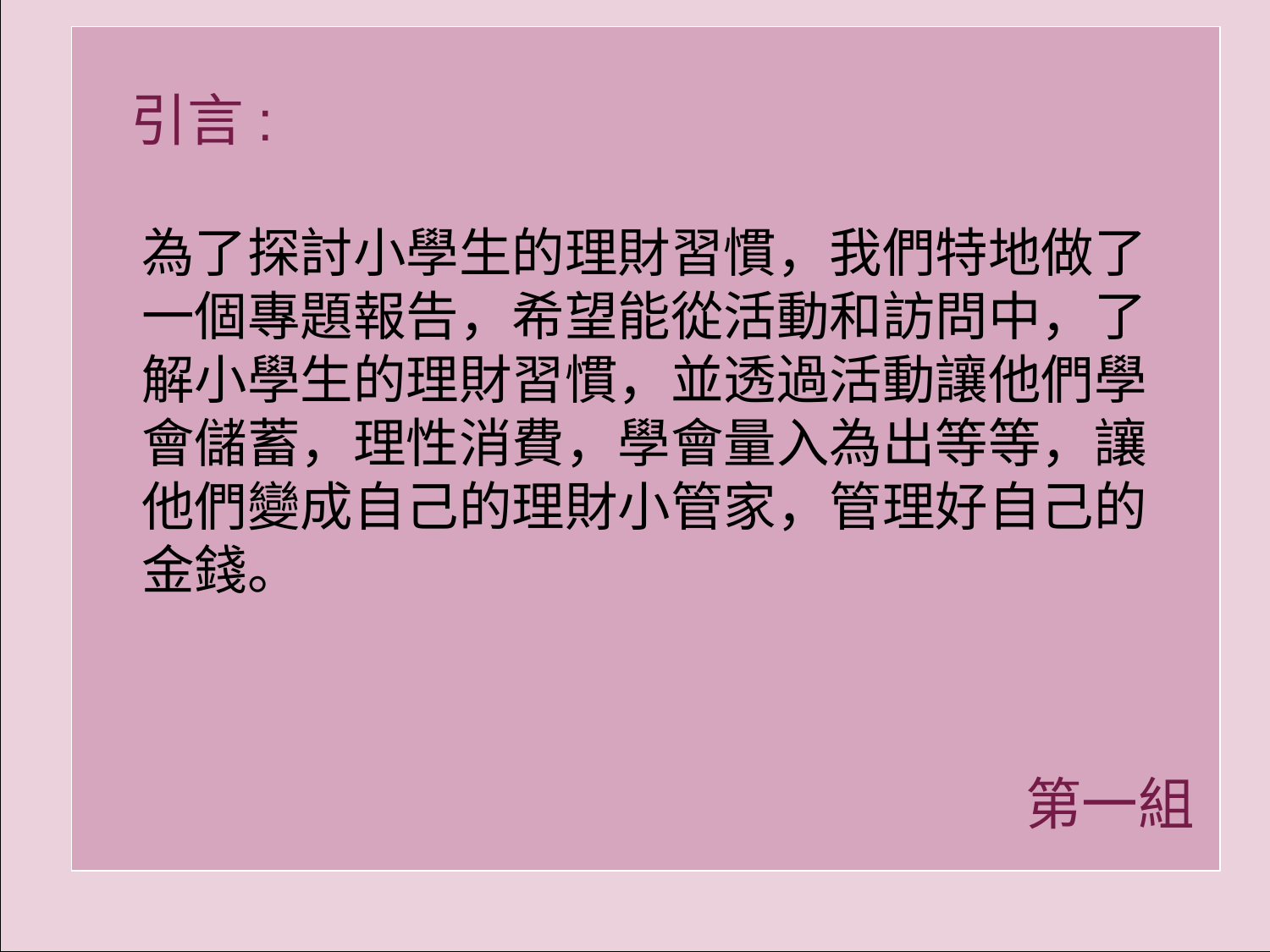

引言:
引言:

為了探討小學生的理財習慣，我們特地做了一個專題報告，希望能從活動和訪問中，了解小學生的理財習慣，並透過活動讓他們學會儲蓄，理性消費，學會量入為出等等，讓他們變成自己的理財小管家，管理好自己的金錢。

第一組
第一組